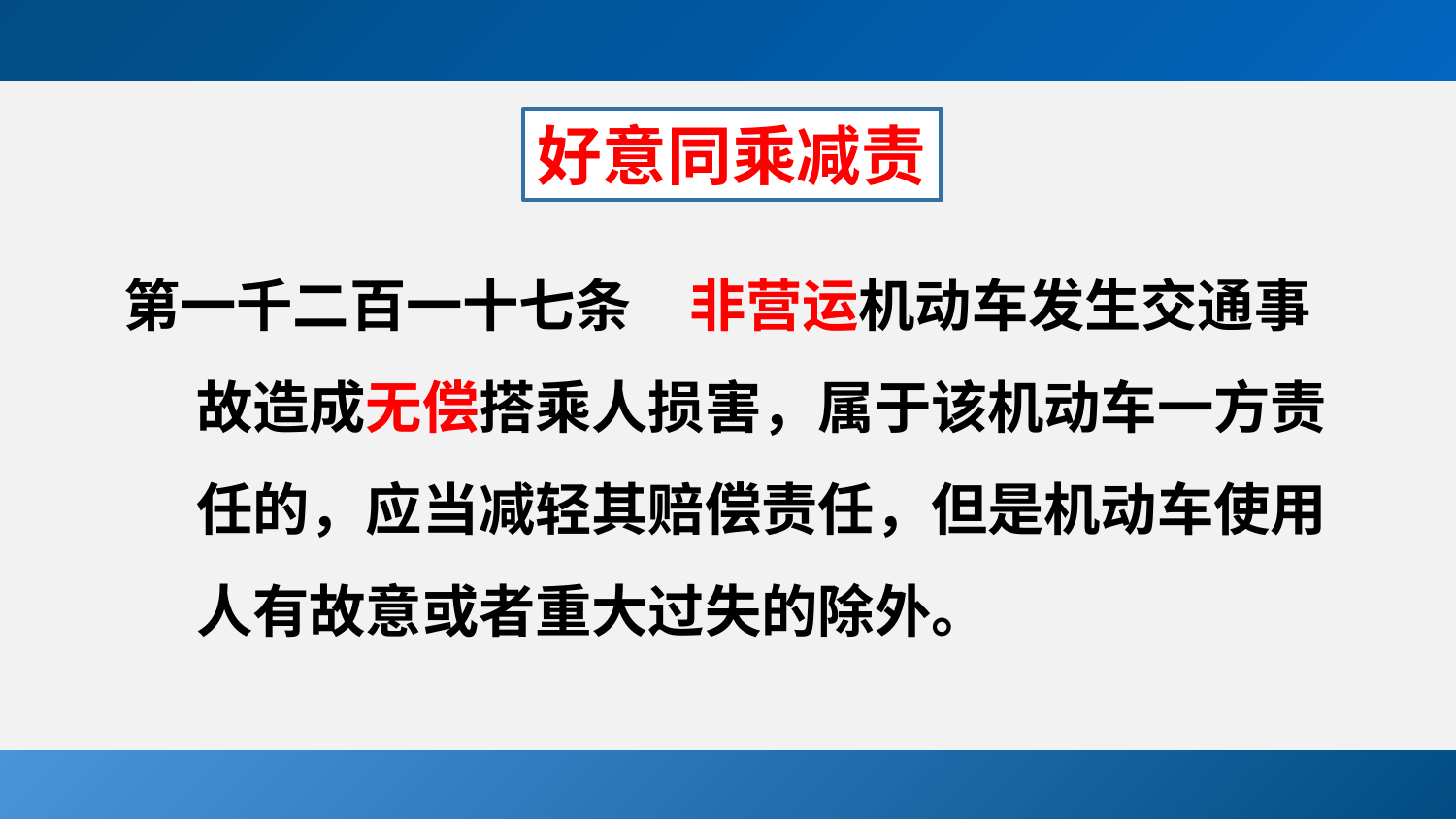

好意同乘减责
第一千二百一十七条  非营运机动车发生交通事故造成无偿搭乘人损害，属于该机动车一方责任的，应当减轻其赔偿责任，但是机动车使用人有故意或者重大过失的除外。